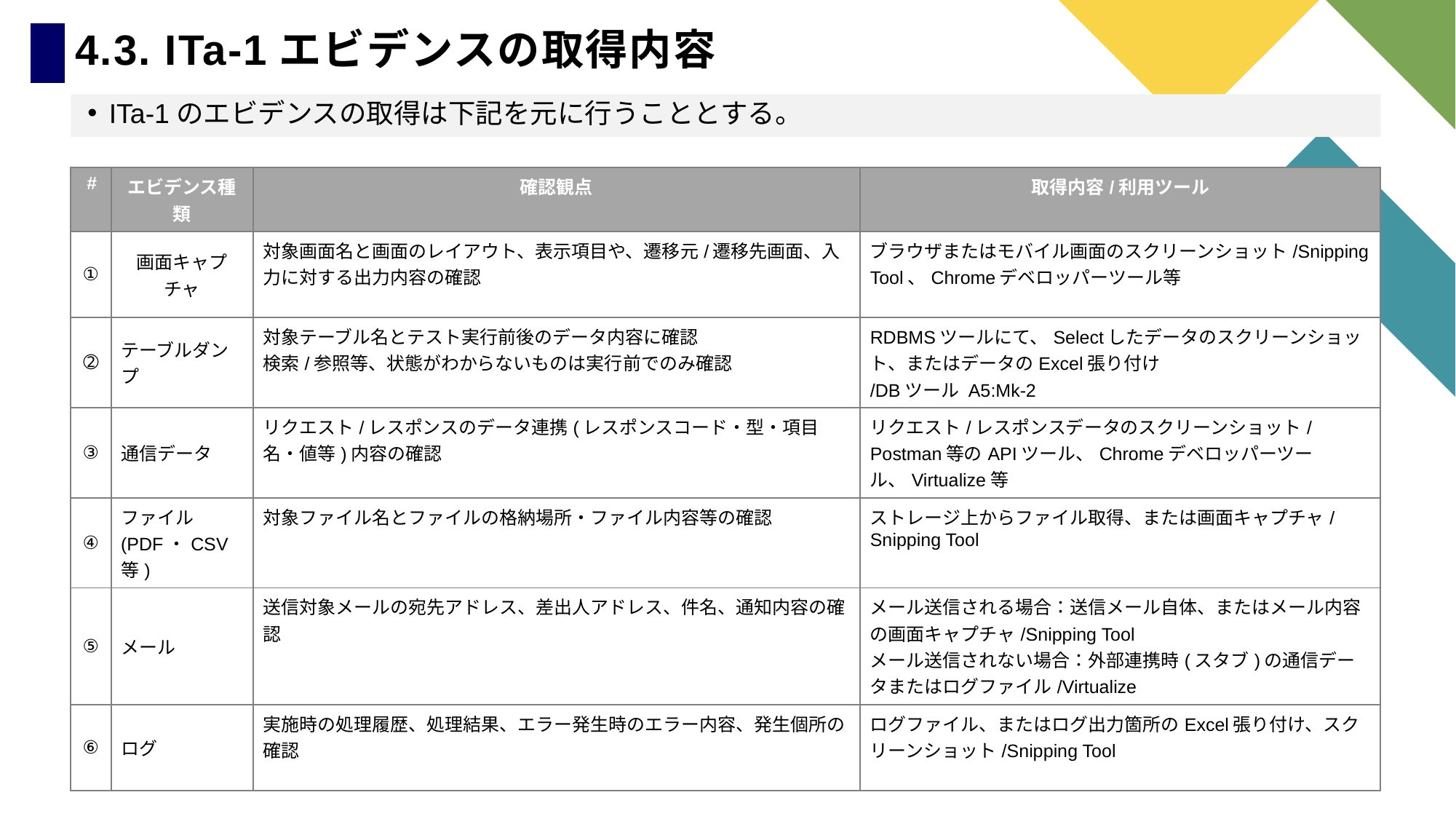

# 4.3. ITa-1エビデンスの取得内容
ITa-1のエビデンスの取得は下記を元に行うこととする。
| # | エビデンス種類 | 確認観点 | 取得内容/利用ツール |
| --- | --- | --- | --- |
| ① | 画面キャプチャ | 対象画面名と画面のレイアウト、表示項目や、遷移元/遷移先画面、入力に対する出力内容の確認 | ブラウザまたはモバイル画面のスクリーンショット/Snipping Tool、Chromeデベロッパーツール等 |
| ➁ | テーブルダンプ | 対象テーブル名とテスト実行前後のデータ内容に確認 検索/参照等、状態がわからないものは実行前でのみ確認 | RDBMSツールにて、Selectしたデータのスクリーンショット、またはデータのExcel張り付け /DBツール A5:Mk-2 |
| ③ | 通信データ | リクエスト/レスポンスのデータ連携(レスポンスコード・型・項目名・値等)内容の確認 | リクエスト/レスポンスデータのスクリーンショット/Postman等のAPIツール、Chromeデベロッパーツール、Virtualize等 |
| ④ | ファイル(PDF・CSV等) | 対象ファイル名とファイルの格納場所・ファイル内容等の確認 | ストレージ上からファイル取得、または画面キャプチャ/Snipping Tool |
| ⑤ | メール | 送信対象メールの宛先アドレス、差出人アドレス、件名、通知内容の確認 | メール送信される場合：送信メール自体、またはメール内容の画面キャプチャ/Snipping Tool メール送信されない場合：外部連携時(スタブ)の通信データまたはログファイル/Virtualize |
| ⑥ | ログ | 実施時の処理履歴、処理結果、エラー発生時のエラー内容、発生個所の確認 | ログファイル、またはログ出力箇所のExcel張り付け、スクリーンショット/Snipping Tool |